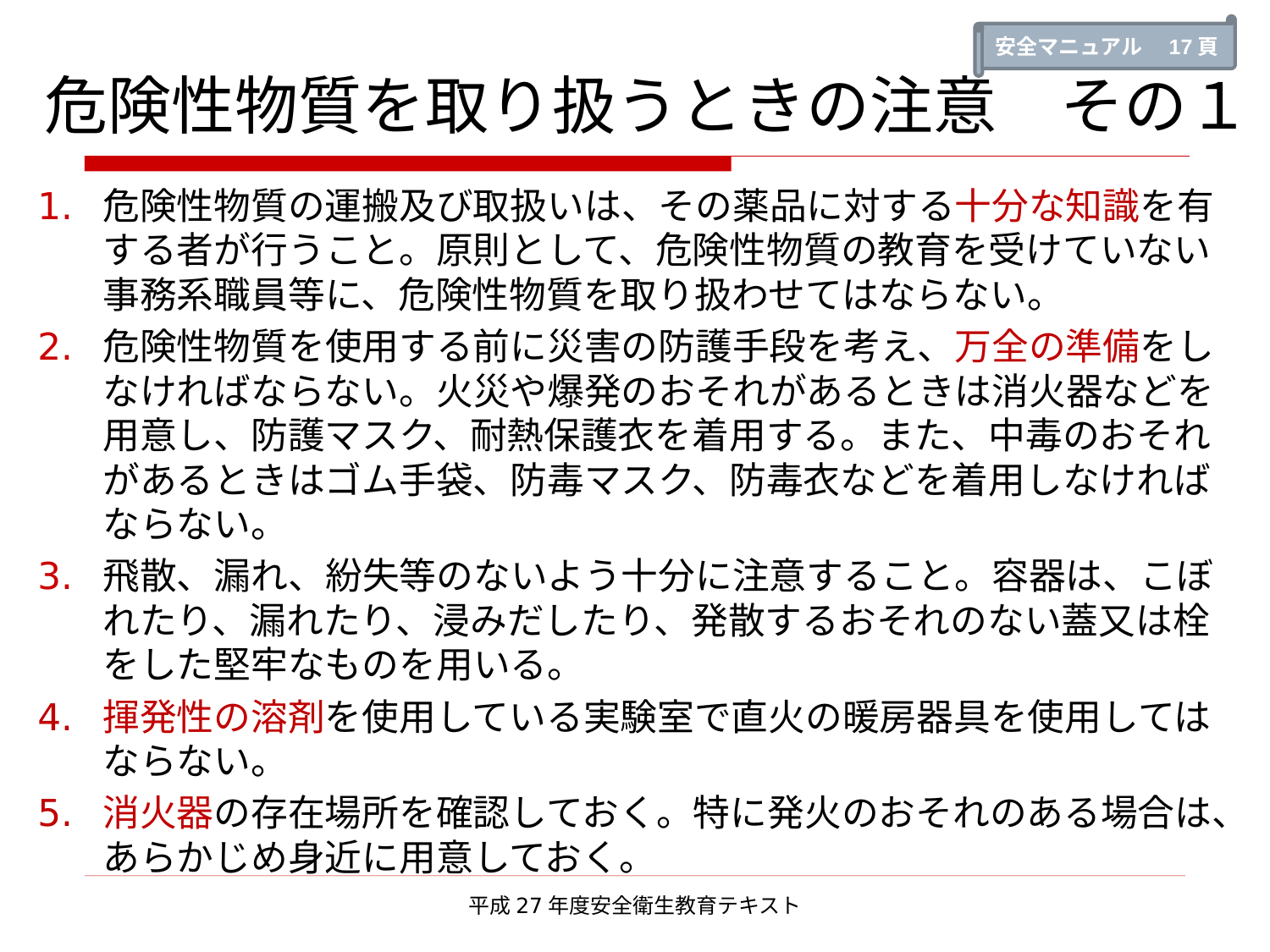

安全マニュアル　17頁
# 危険性物質を取り扱うときの注意　その１
1.	危険性物質の運搬及び取扱いは、その薬品に対する十分な知識を有する者が行うこと。原則として、危険性物質の教育を受けていない事務系職員等に、危険性物質を取り扱わせてはならない。
2.	危険性物質を使用する前に災害の防護手段を考え、万全の準備をしなければならない。火災や爆発のおそれがあるときは消火器などを用意し、防護マスク、耐熱保護衣を着用する。また、中毒のおそれがあるときはゴム手袋、防毒マスク、防毒衣などを着用しなければならない。
3.	飛散、漏れ、紛失等のないよう十分に注意すること。容器は、こぼれたり、漏れたり、浸みだしたり、発散するおそれのない蓋又は栓をした堅牢なものを用いる。
4.	揮発性の溶剤を使用している実験室で直火の暖房器具を使用してはならない。
5.	消火器の存在場所を確認しておく。特に発火のおそれのある場合は、あらかじめ身近に用意しておく。
平成27年度安全衛生教育テキスト